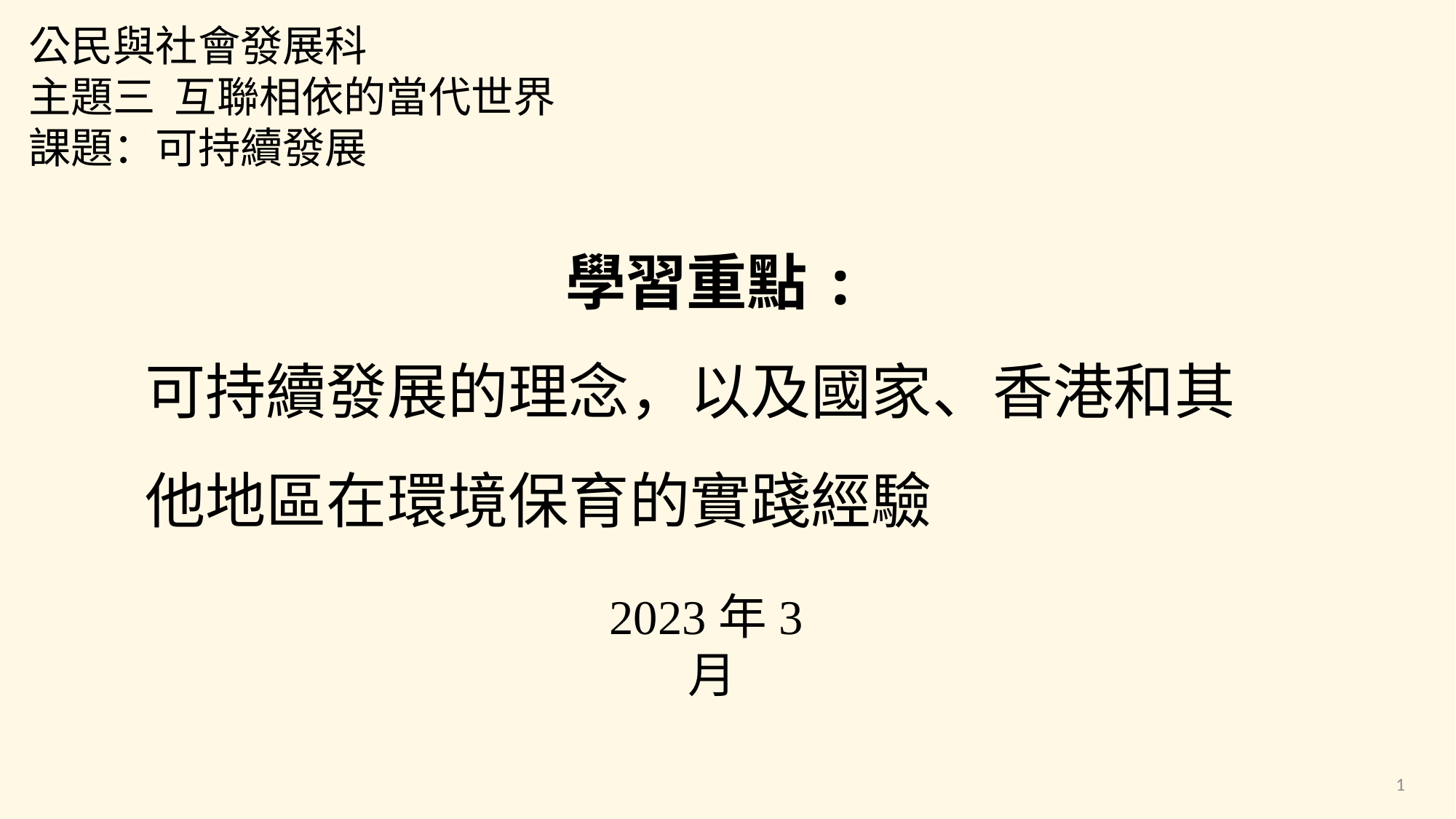

公民與社會發展科
主題三  互聯相依的當代世界
課題：可持續發展
學習重點:
可持續發展的理念，以及國家、香港和其他地區在環境保育的實踐經驗
2023年3月